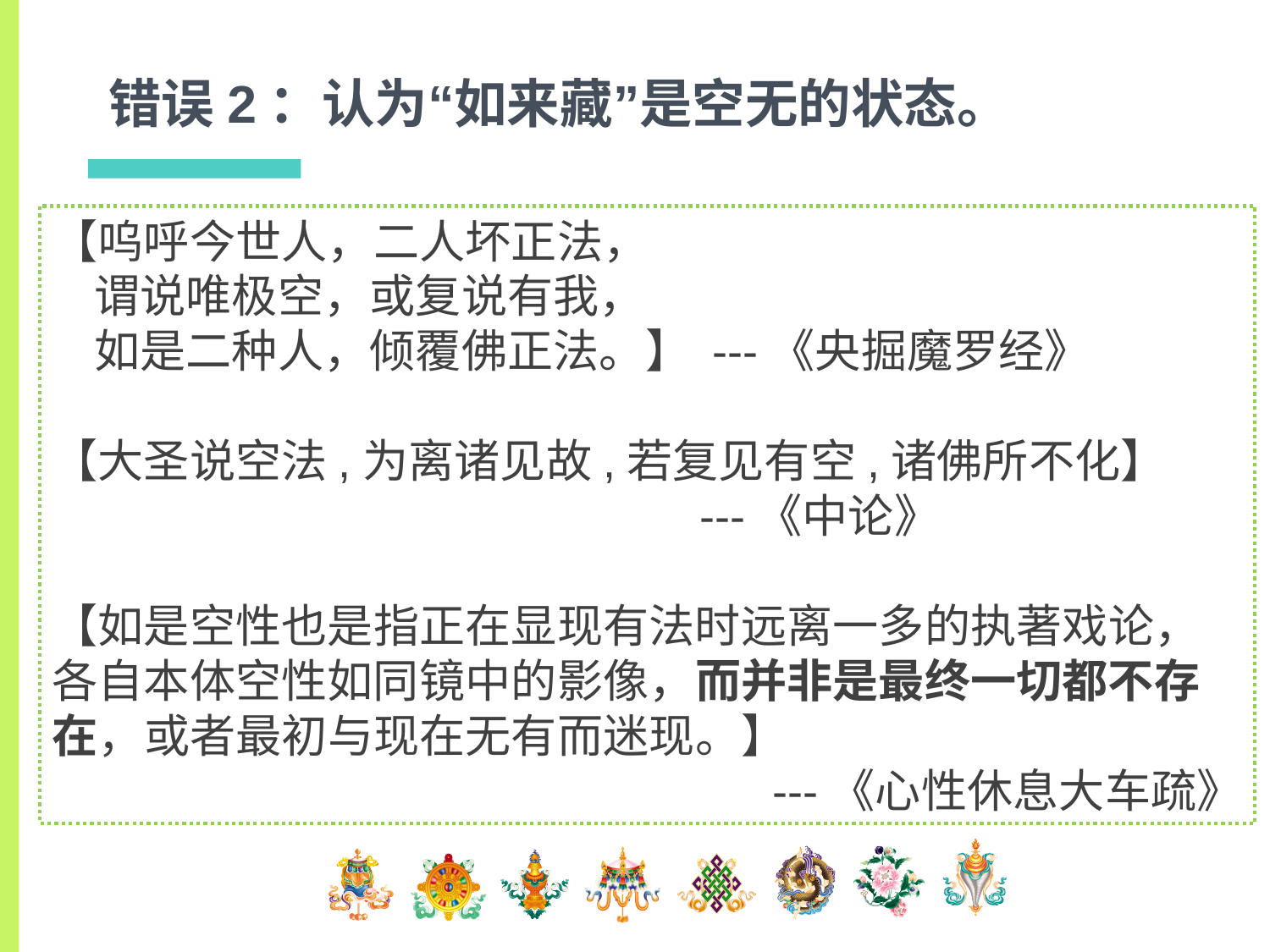

# 错误2：认为“如来藏”是空无的状态。
【呜呼今世人，二人坏正法，
   谓说唯极空，或复说有我，
   如是二种人，倾覆佛正法。】 ---《央掘魔罗经》

【大圣说空法,为离诸见故,若复见有空,诸佛所不化】
                                                   ---《中论》

【如是空性也是指正在显现有法时远离一多的执著戏论，各自本体空性如同镜中的影像，而并非是最终一切都不存在，或者最初与现在无有而迷现。】
---《心性休息大车疏》